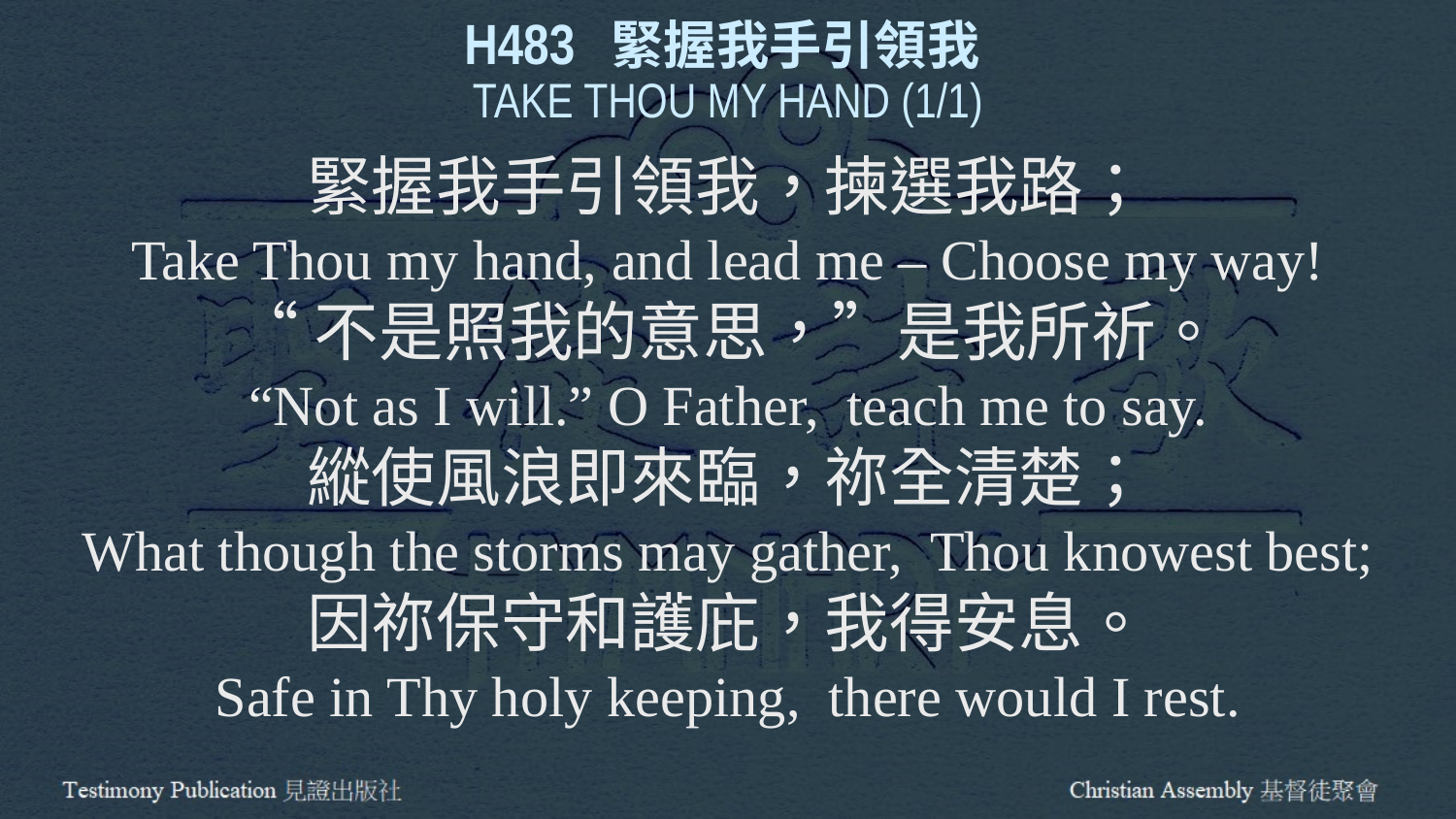

H483  緊握我手引領我
TAKE THOU MY HAND (1/1)
緊握我手引領我，揀選我路；
Take Thou my hand, and lead me – Choose my way!
“不是照我的意思，”是我所祈。
“Not as I will.” O Father,  teach me to say.
縱使風浪即來臨，祢全清楚；
What though the storms may gather,  Thou knowest best;
因祢保守和護庇，我得安息。
Safe in Thy holy keeping,  there would I rest.